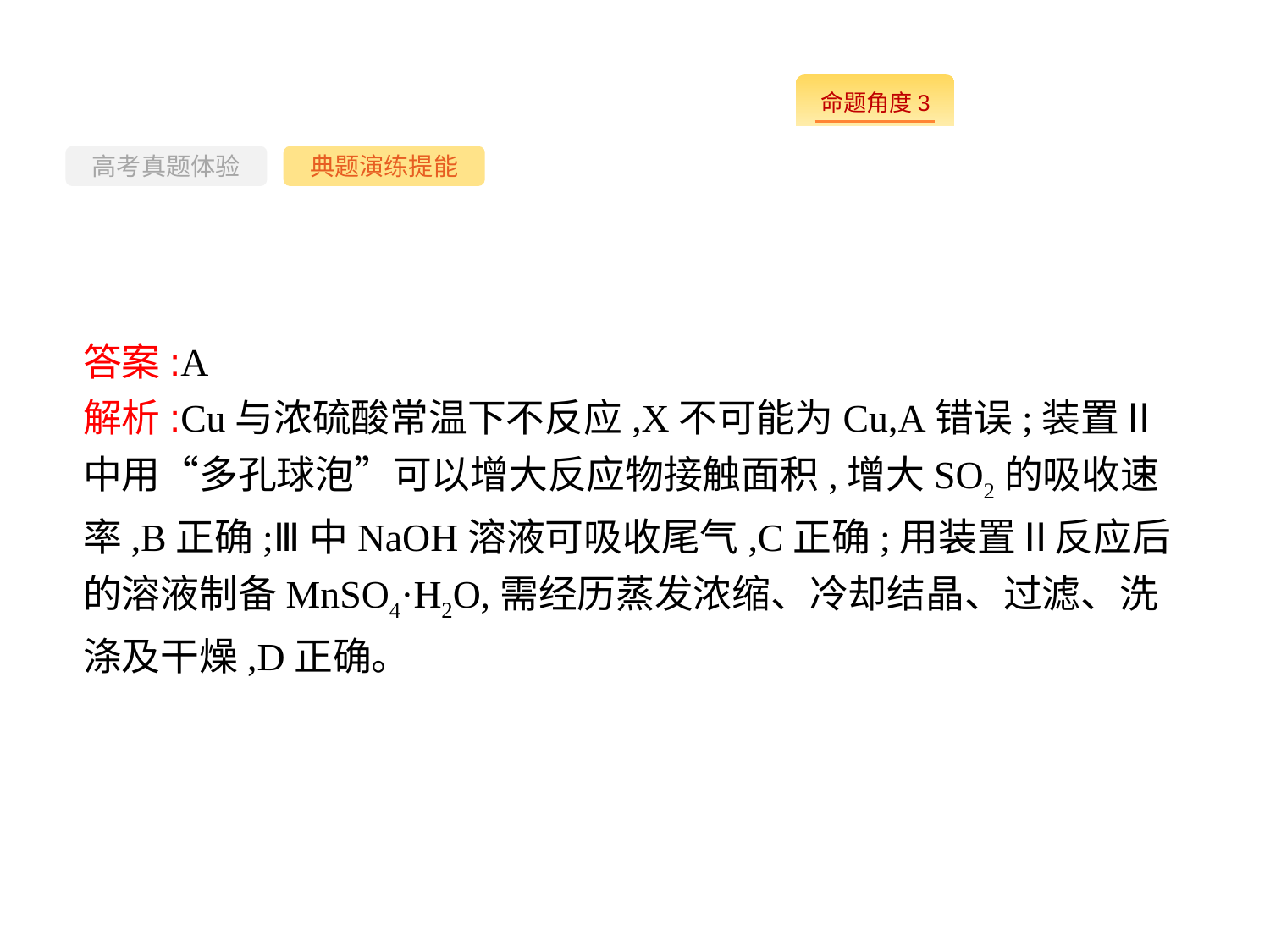

-73-
高考真题体验
典题演练提能
答案:A
解析:Cu与浓硫酸常温下不反应,X不可能为Cu,A错误;装置Ⅱ中用“多孔球泡”可以增大反应物接触面积,增大SO2的吸收速率,B正确;Ⅲ中NaOH溶液可吸收尾气,C正确;用装置Ⅱ反应后的溶液制备MnSO4·H2O,需经历蒸发浓缩、冷却结晶、过滤、洗涤及干燥,D正确。